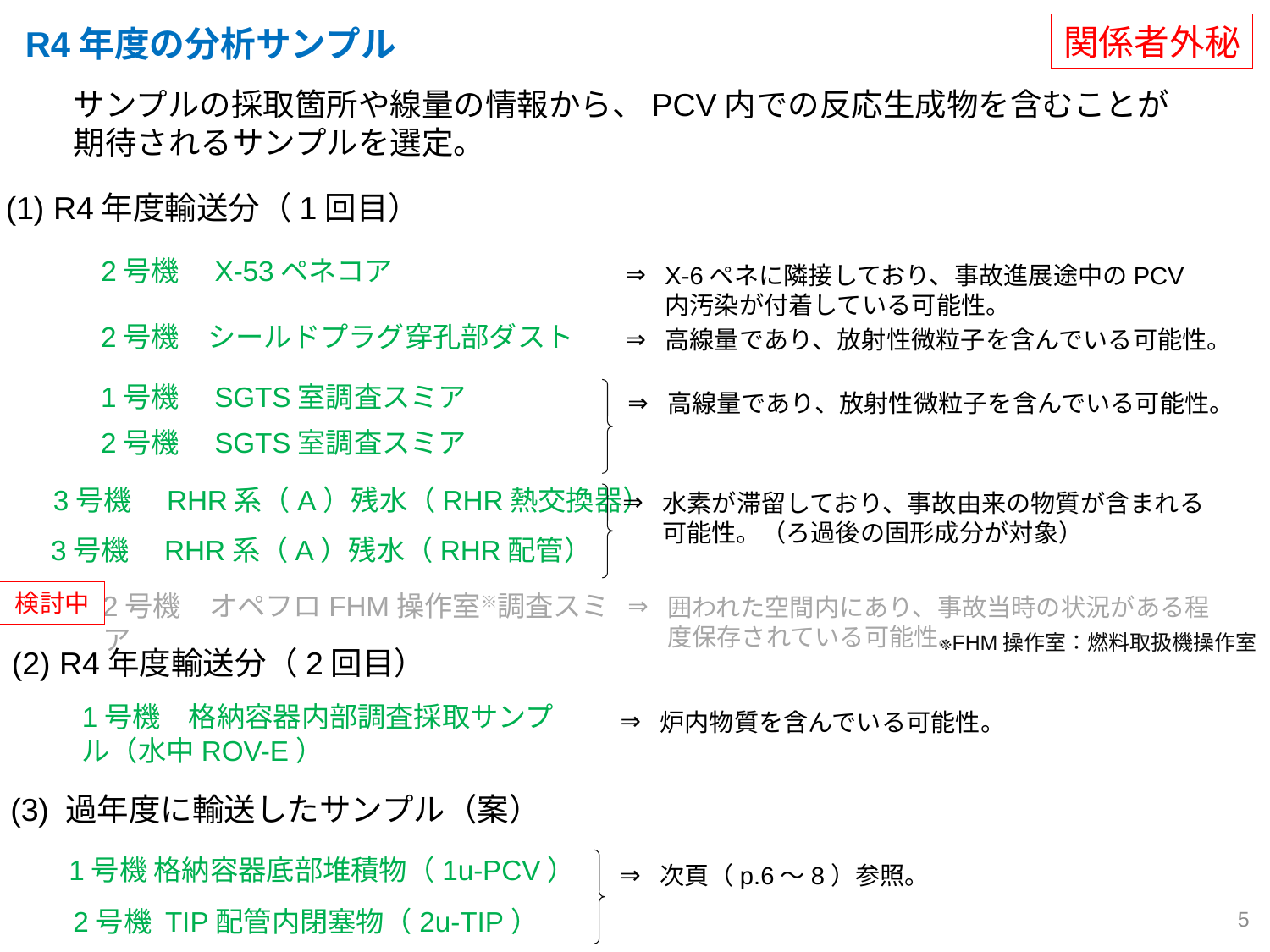

関係者外秘
R4年度の分析サンプル
サンプルの採取箇所や線量の情報から、PCV内での反応生成物を含むことが期待されるサンプルを選定。
(1) R4年度輸送分（1回目）
2号機　X-53ペネコア
X-6ペネに隣接しており、事故進展途中のPCV内汚染が付着している可能性。
2号機　シールドプラグ穿孔部ダスト
高線量であり、放射性微粒子を含んでいる可能性。
1号機　SGTS室調査スミア

高線量であり、放射性微粒子を含んでいる可能性。
2号機　SGTS室調査スミア
3号機　RHR系（A）残水（RHR熱交換器）
水素が滞留しており、事故由来の物質が含まれる可能性。（ろ過後の固形成分が対象）

3号機　RHR系（A）残水（RHR配管）
検討中
2号機　オペフロFHM操作室※調査スミア
囲われた空間内にあり、事故当時の状況がある程度保存されている可能性。
※FHM操作室：燃料取扱機操作室
(2) R4年度輸送分（2回目）
1号機　格納容器内部調査採取サンプル（水中ROV-E）
炉内物質を含んでいる可能性。
(3) 過年度に輸送したサンプル（案）
1号機 格納容器底部堆積物（1u-PCV）

次頁（p.6～8）参照。
5
2号機 TIP配管内閉塞物（2u-TIP）